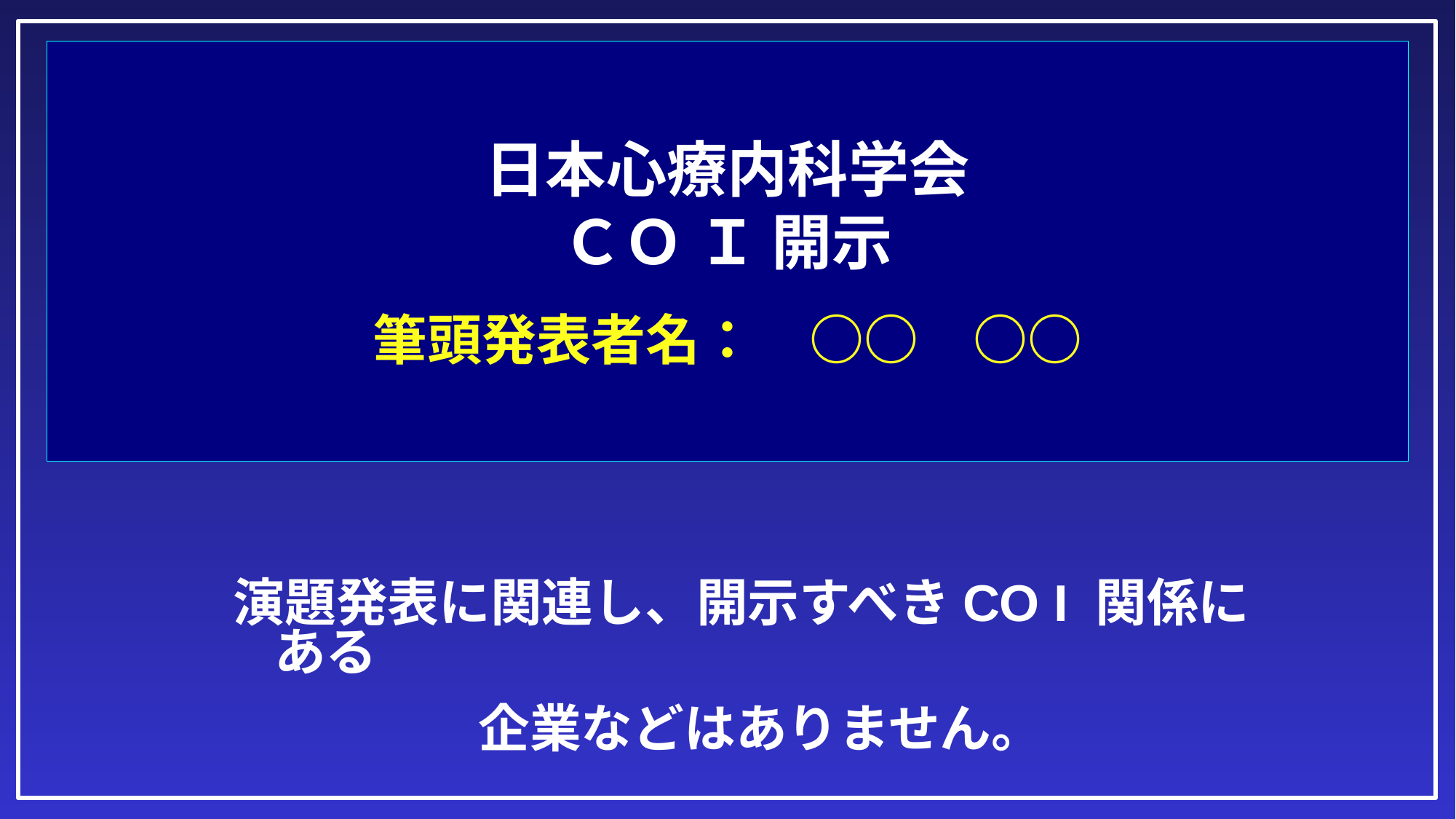

# 日本心療内科学会 ＣＯ Ｉ 開示 　 筆頭発表者名：　○○　○○

演題発表に関連し、開示すべきCO I 関係にある
企業などはありません。